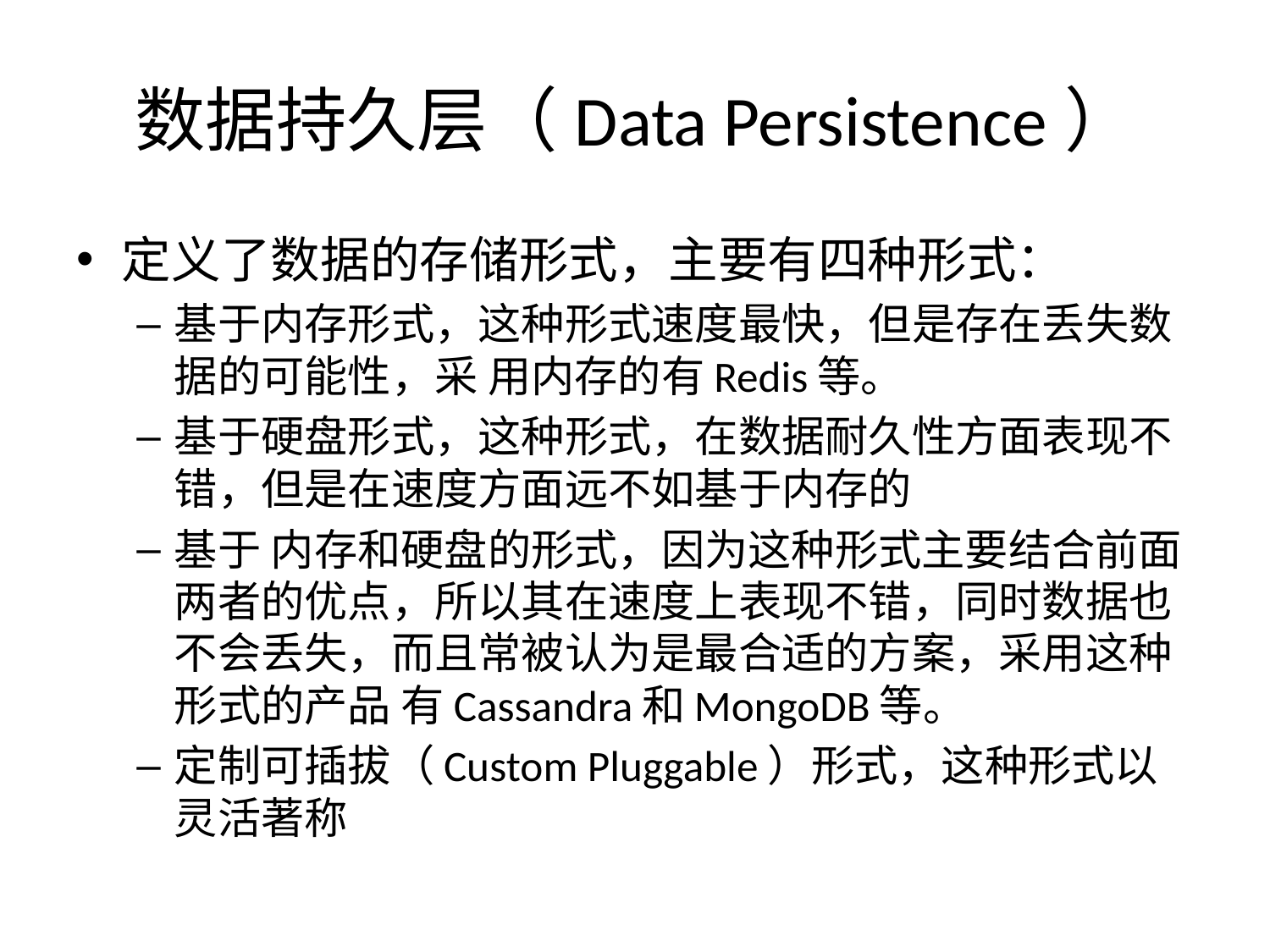

# 数据持久层（Data Persistence）
定义了数据的存储形式，主要有四种形式：
基于内存形式，这种形式速度最快，但是存在丢失数据的可能性，采 用内存的有Redis等。
基于硬盘形式，这种形式，在数据耐久性方面表现不错，但是在速度方面远不如基于内存的
基于 内存和硬盘的形式，因为这种形式主要结合前面两者的优点，所以其在速度上表现不错，同时数据也不会丢失，而且常被认为是最合适的方案，采用这种形式的产品 有Cassandra和MongoDB等。
定制可插拔（Custom Pluggable）形式，这种形式以灵活著称